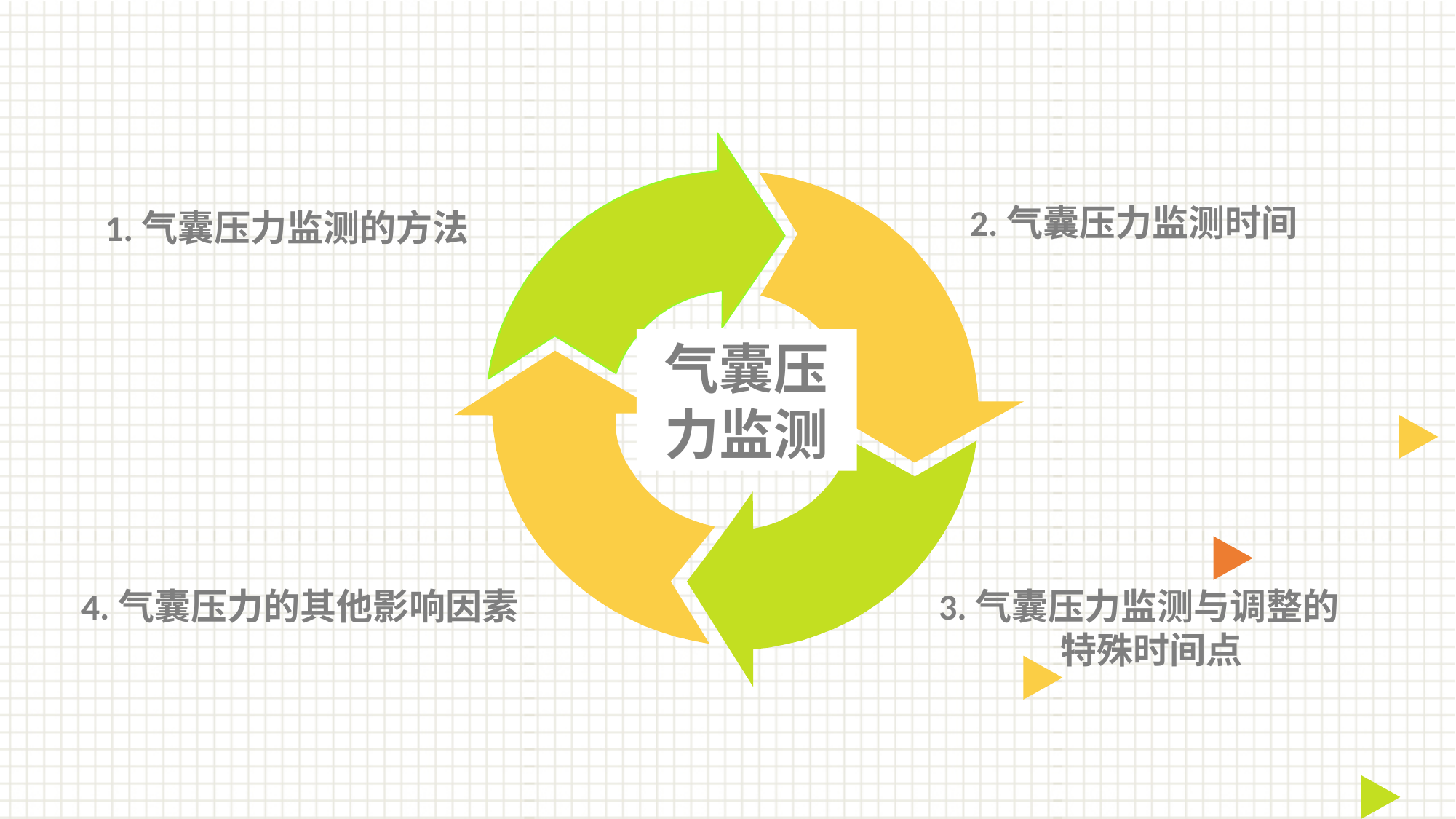

2.气囊压力监测时间
1.气囊压力监测的方法
气囊压力监测

4.气囊压力的其他影响因素
3.气囊压力监测与调整的    特殊时间点